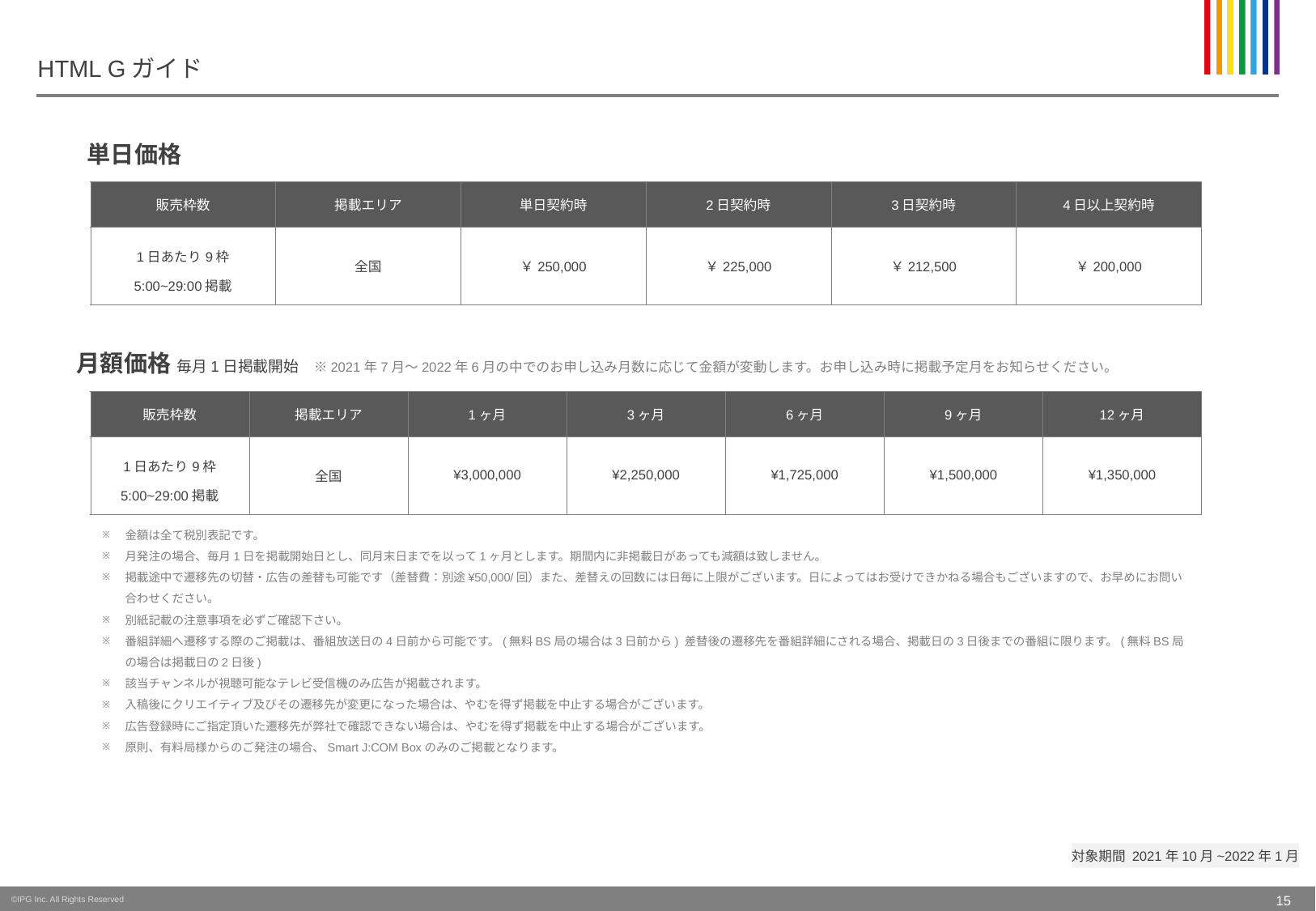

# HTML Gガイド
単日価格
| 販売枠数 | 掲載エリア | 単日契約時 | 2日契約時 | 3日契約時 | 4日以上契約時 |
| --- | --- | --- | --- | --- | --- |
| 1日あたり9枠 5:00~29:00掲載 | 全国 | ￥250,000 | ￥225,000 | ￥212,500 | ￥200,000 |
月額価格 毎月1日掲載開始　※2021年7月〜2022年6月の中でのお申し込み月数に応じて金額が変動します。お申し込み時に掲載予定月をお知らせください。
| 販売枠数 | 掲載エリア | 1ヶ月 | 3ヶ月 | 6ヶ月 | 9ヶ月 | 12ヶ月 |
| --- | --- | --- | --- | --- | --- | --- |
| 1日あたり9枠 5:00~29:00掲載 | 全国 | ¥3,000,000 | ¥2,250,000 | ¥1,725,000 | ¥1,500,000 | ¥1,350,000 |
金額は全て税別表記です。
月発注の場合、毎月1日を掲載開始日とし、同月末日までを以って1ヶ月とします。期間内に非掲載日があっても減額は致しません。
掲載途中で遷移先の切替・広告の差替も可能です（差替費：別途¥50,000/回）また、差替えの回数には日毎に上限がございます。日によってはお受けできかねる場合もございますので、お早めにお問い合わせください。
別紙記載の注意事項を必ずご確認下さい。
番組詳細へ遷移する際のご掲載は、番組放送日の4日前から可能です。(無料BS局の場合は3日前から) 差替後の遷移先を番組詳細にされる場合、掲載日の3日後までの番組に限ります。(無料BS局の場合は掲載日の2日後)
該当チャンネルが視聴可能なテレビ受信機のみ広告が掲載されます。
入稿後にクリエイティブ及びその遷移先が変更になった場合は、やむを得ず掲載を中止する場合がございます。
広告登録時にご指定頂いた遷移先が弊社で確認できない場合は、やむを得ず掲載を中止する場合がございます。
原則、有料局様からのご発注の場合、Smart J:COM Boxのみのご掲載となります。
15
©IPG Inc. All Rights Reserved